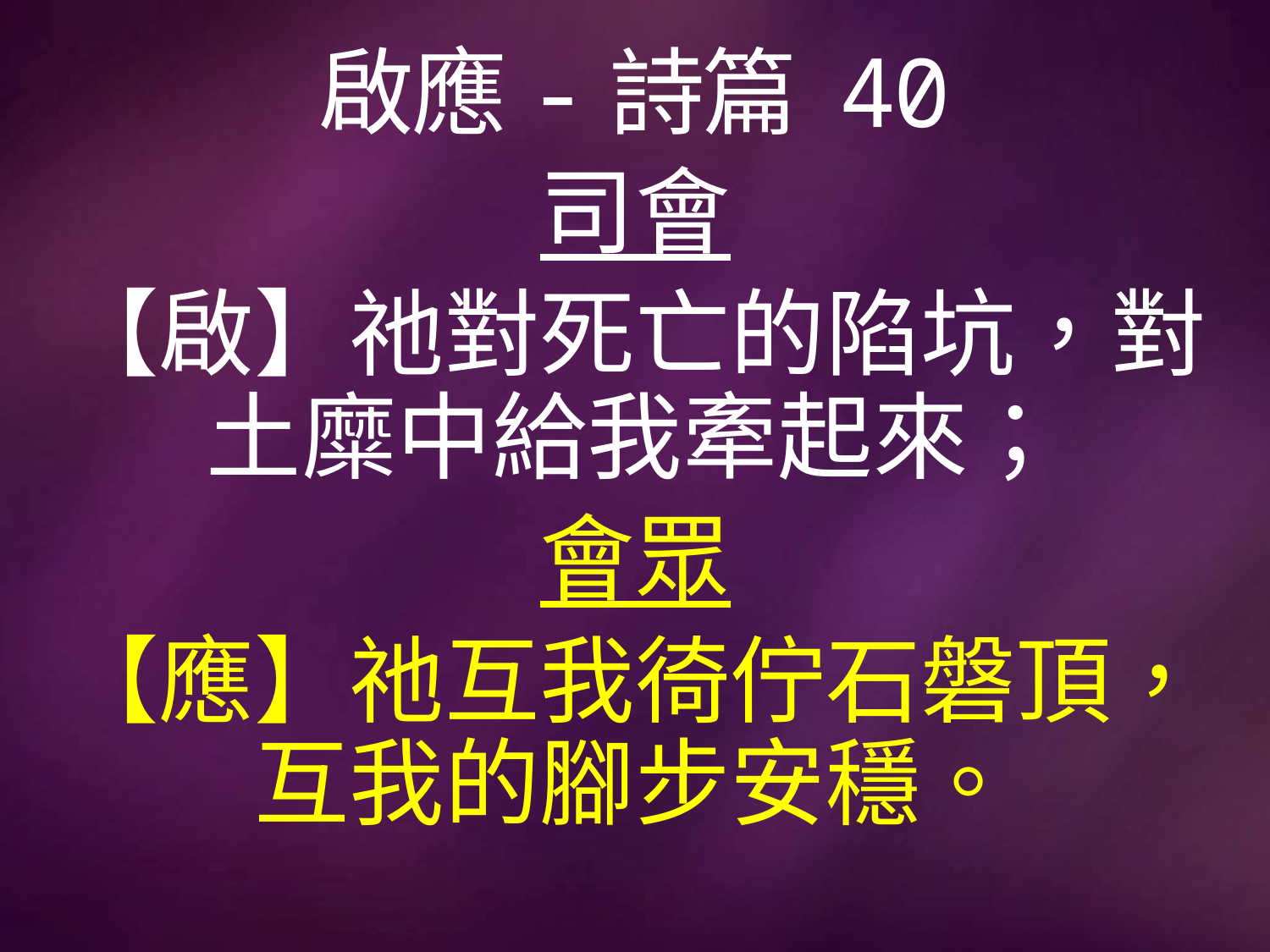

# 啟應-詩篇 40
司會
【啟】祂對死亡的陷坑，對土糜中給我牽起來；
會眾
【應】祂互我徛佇石磐頂，互我的腳步安穩。